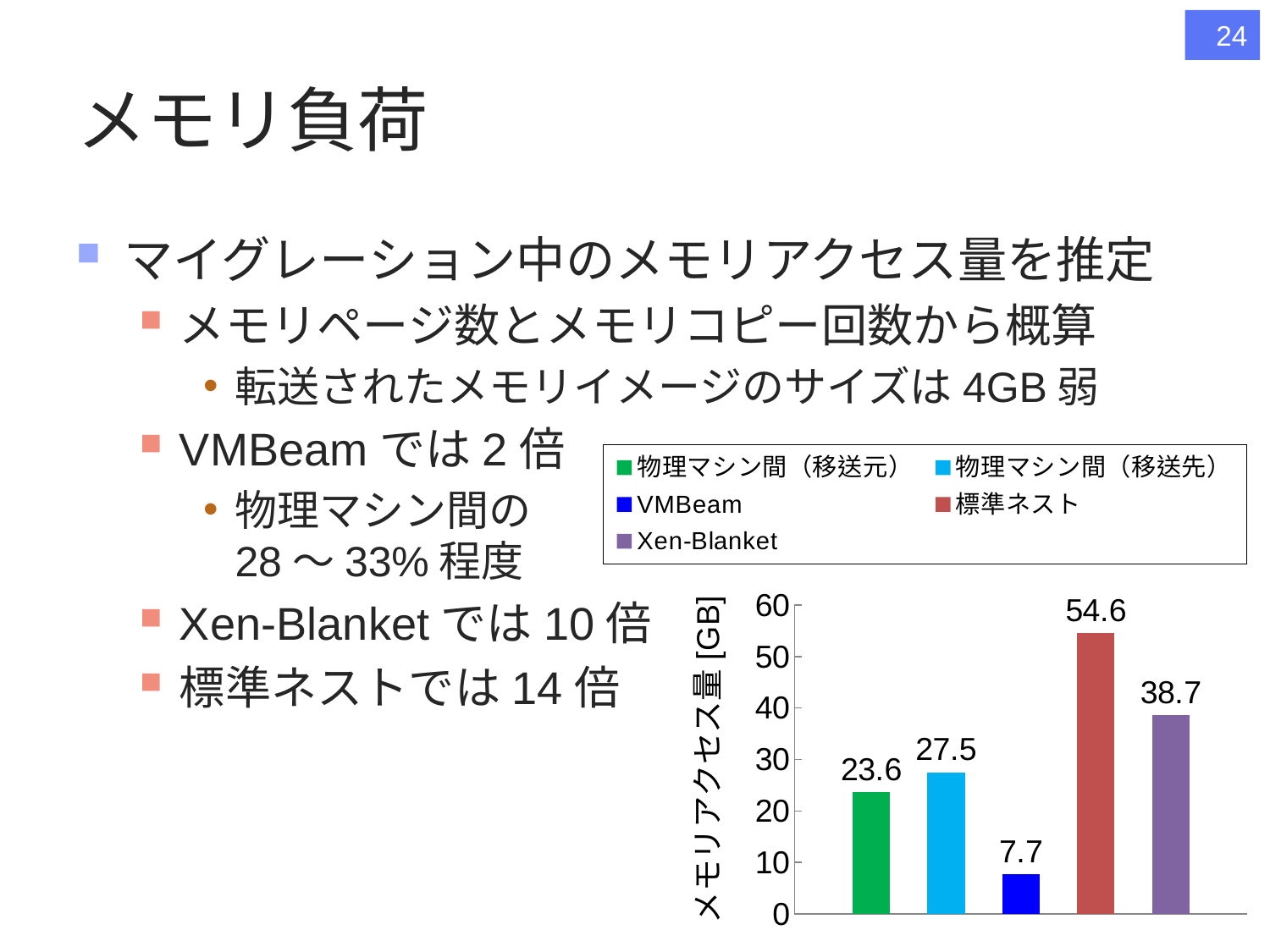

24
# メモリ負荷
マイグレーション中のメモリアクセス量を推定
メモリページ数とメモリコピー回数から概算
転送されたメモリイメージのサイズは4GB弱
VMBeamでは2倍
物理マシン間の
28～33%程度
Xen-Blanketでは10倍
標準ネストでは14倍

### Chart

| Category | 物理マシン間（移送元） | 物理マシン間（移送先） | VMBeam | 標準ネスト | Xen-Blanket |
|---|---|---|---|---|---|